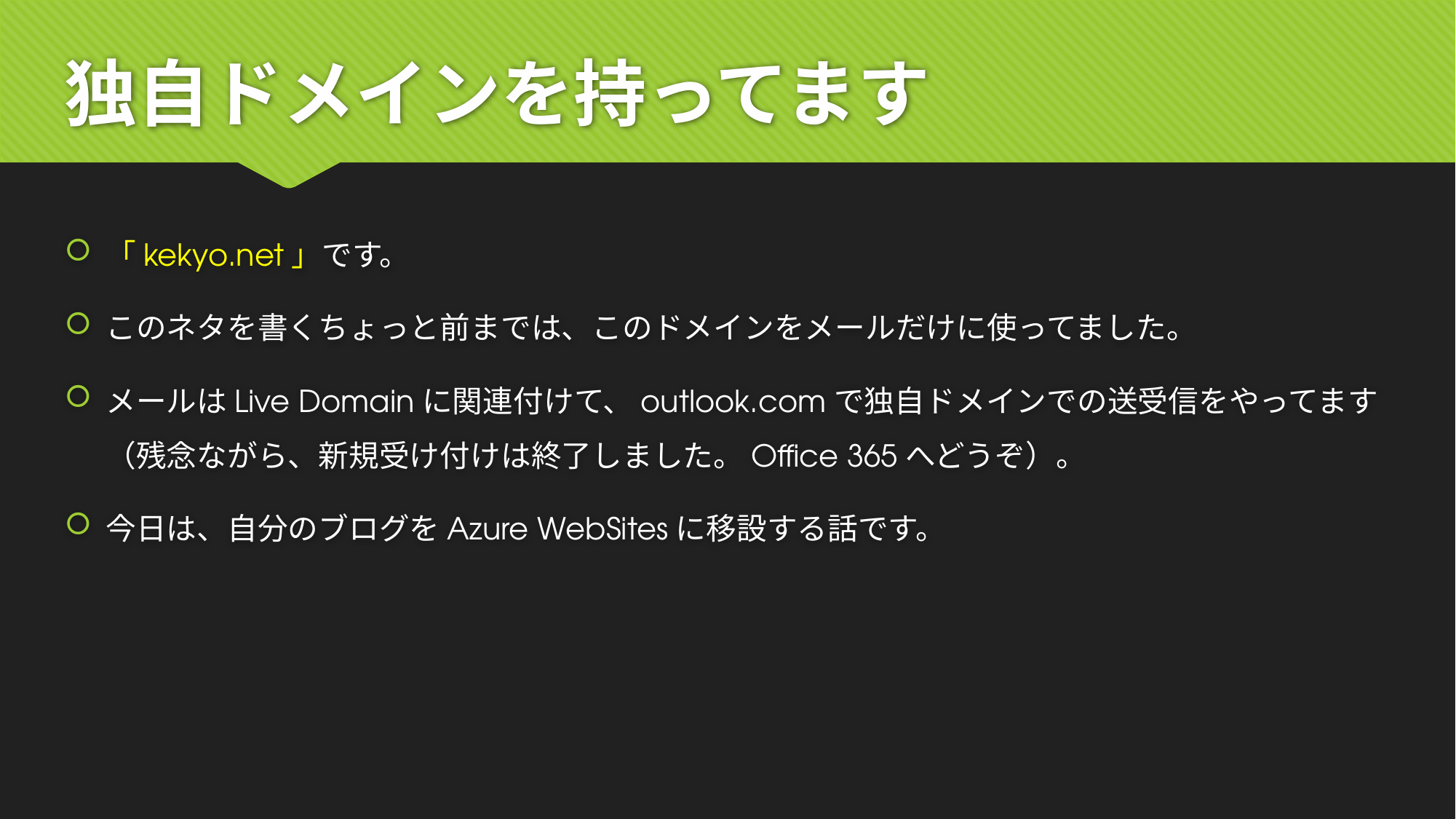

# 独自ドメインを持ってます
「kekyo.net」です。
このネタを書くちょっと前までは、このドメインをメールだけに使ってました。
メールはLive Domainに関連付けて、outlook.comで独自ドメインでの送受信をやってます
（残念ながら、新規受け付けは終了しました。Office 365へどうぞ）。
今日は、自分のブログをAzure WebSitesに移設する話です。